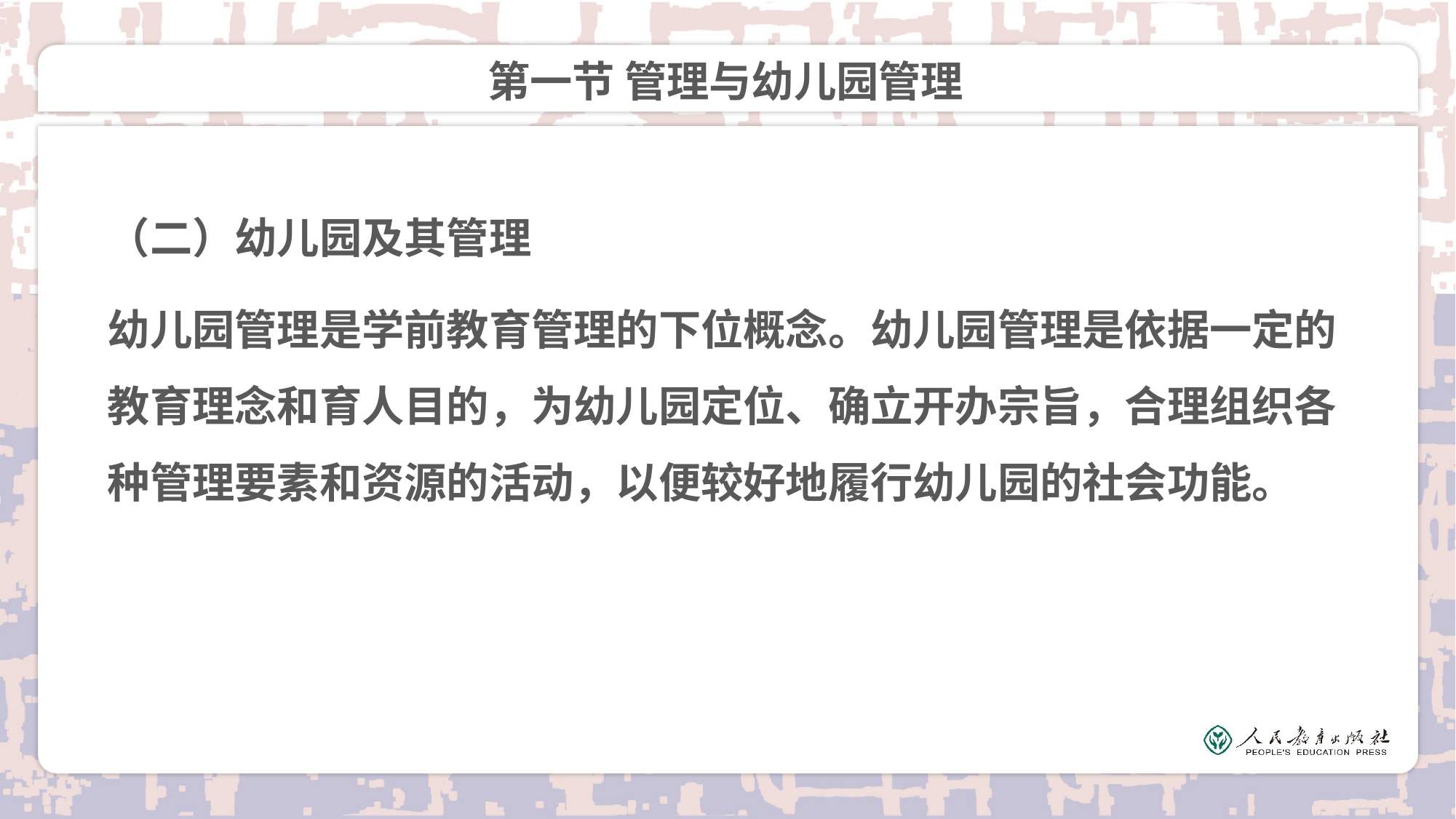

# 第一节 管理与幼儿园管理
（二）幼儿园及其管理
幼儿园管理是学前教育管理的下位概念。幼儿园管理是依据一定的教育理念和育人目的，为幼儿园定位、确立开办宗旨，合理组织各种管理要素和资源的活动，以便较好地履行幼儿园的社会功能。